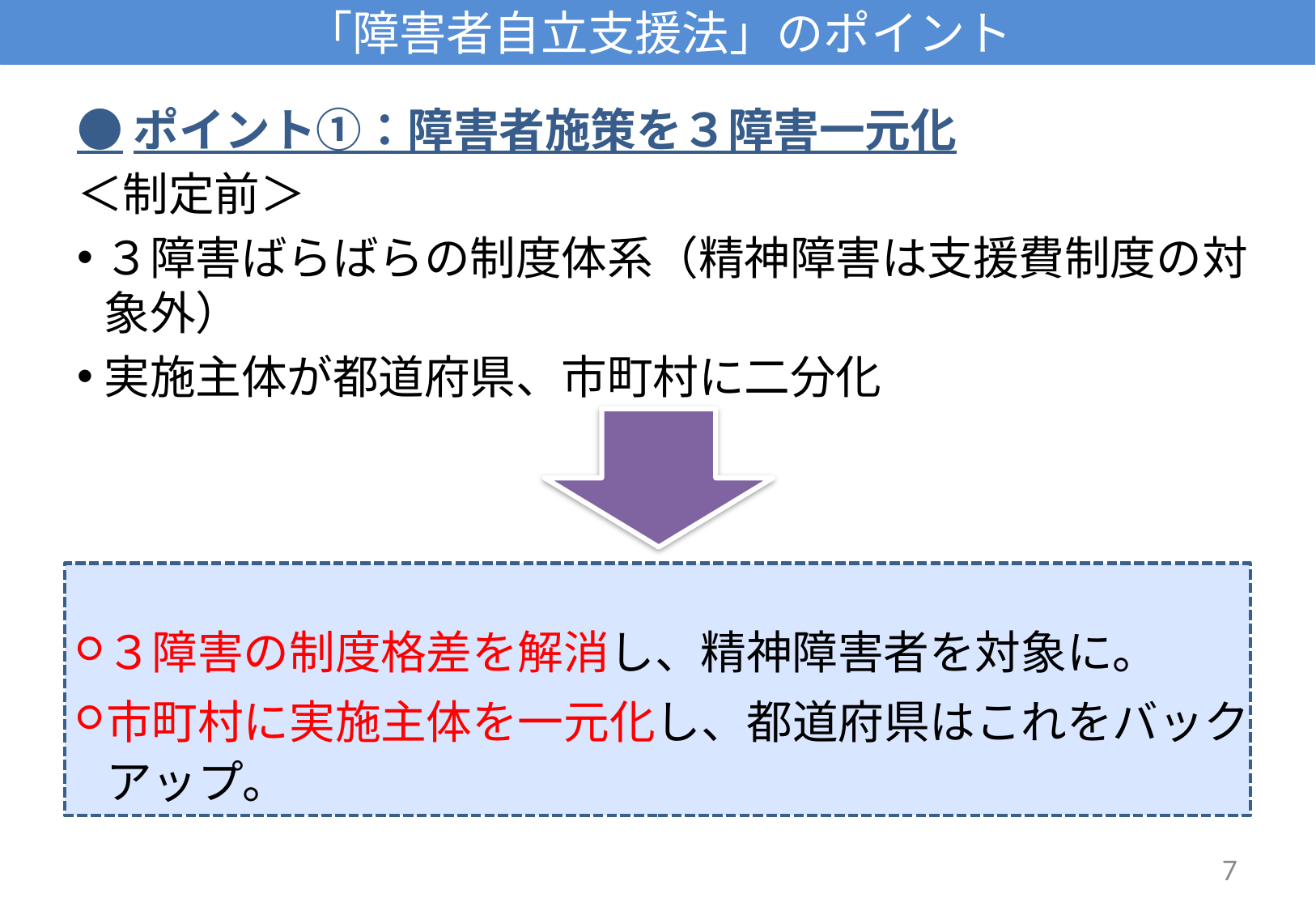

# 「障害者自立支援法」のポイント
●ポイント①：障害者施策を３障害一元化
＜制定前＞
３障害ばらばらの制度体系（精神障害は支援費制度の対象外）
実施主体が都道府県、市町村に二分化

３障害の制度格差を解消し、精神障害者を対象に。
市町村に実施主体を一元化し、都道府県はこれをバックアップ。

7